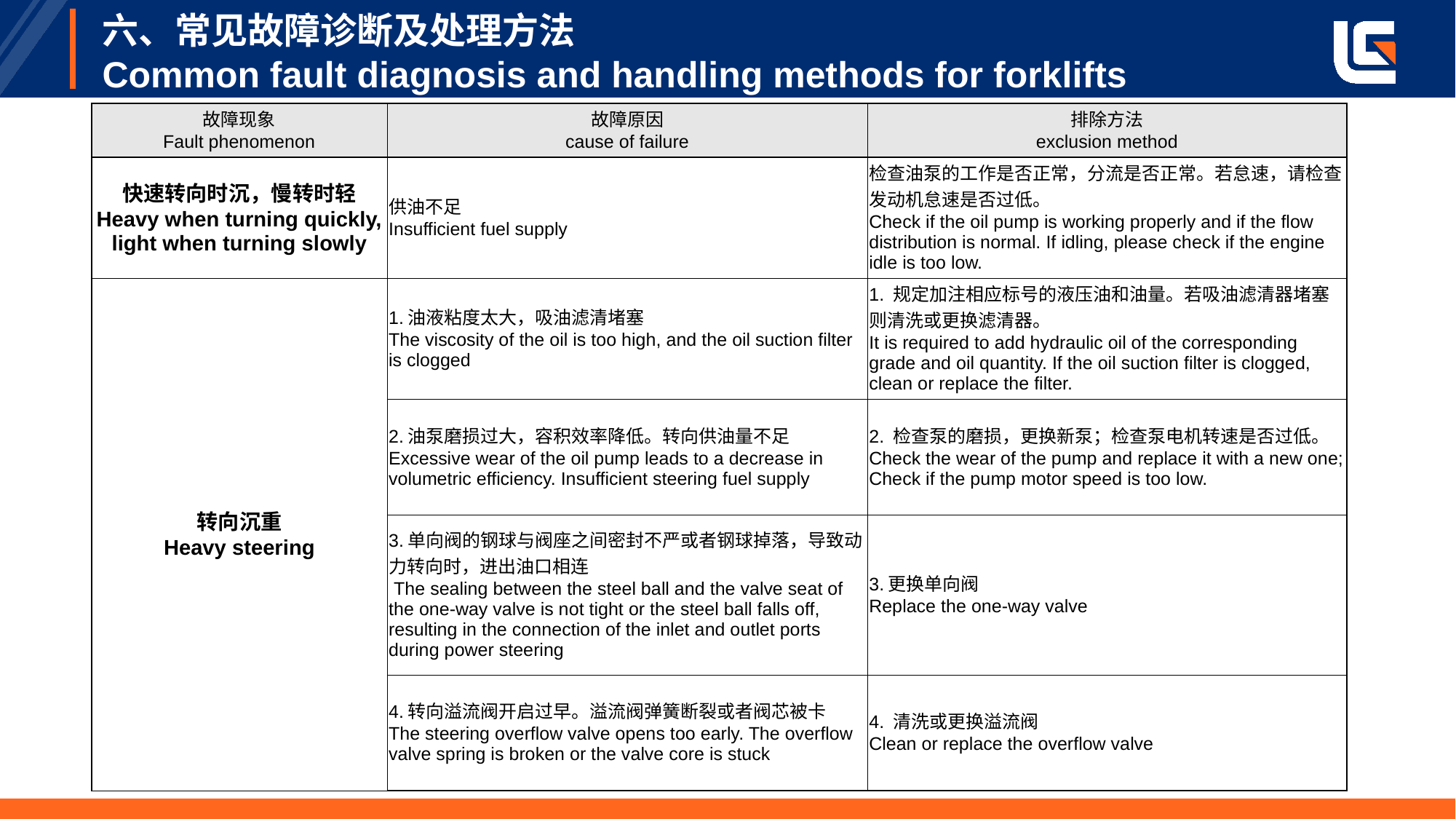

# 六、常见故障诊断及处理方法 Common fault diagnosis and handling methods for forklifts
| 故障现象 Fault phenomenon | 故障原因 cause of failure | 排除方法 exclusion method |
| --- | --- | --- |
| 快速转向时沉，慢转时轻 Heavy when turning quickly, light when turning slowly | 供油不足 Insufficient fuel supply | 检查油泵的工作是否正常，分流是否正常。若怠速，请检查发动机怠速是否过低。 Check if the oil pump is working properly and if the flow distribution is normal. If idling, please check if the engine idle is too low. |
| 转向沉重 Heavy steering | 1.油液粘度太大，吸油滤清堵塞 The viscosity of the oil is too high, and the oil suction filter is clogged | 1. 规定加注相应标号的液压油和油量。若吸油滤清器堵塞则清洗或更换滤清器。 It is required to add hydraulic oil of the corresponding grade and oil quantity. If the oil suction filter is clogged, clean or replace the filter. |
|  | 2.油泵磨损过大，容积效率降低。转向供油量不足 Excessive wear of the oil pump leads to a decrease in volumetric efficiency. Insufficient steering fuel supply | 2. 检查泵的磨损，更换新泵；检查泵电机转速是否过低。 Check the wear of the pump and replace it with a new one; Check if the pump motor speed is too low. |
|  | 3.单向阀的钢球与阀座之间密封不严或者钢球掉落，导致动力转向时，进出油口相连 The sealing between the steel ball and the valve seat of the one-way valve is not tight or the steel ball falls off, resulting in the connection of the inlet and outlet ports during power steering | 3.更换单向阀 Replace the one-way valve |
|  | 4.转向溢流阀开启过早。溢流阀弹簧断裂或者阀芯被卡 The steering overflow valve opens too early. The overflow valve spring is broken or the valve core is stuck | 4. 清洗或更换溢流阀 Clean or replace the overflow valve |